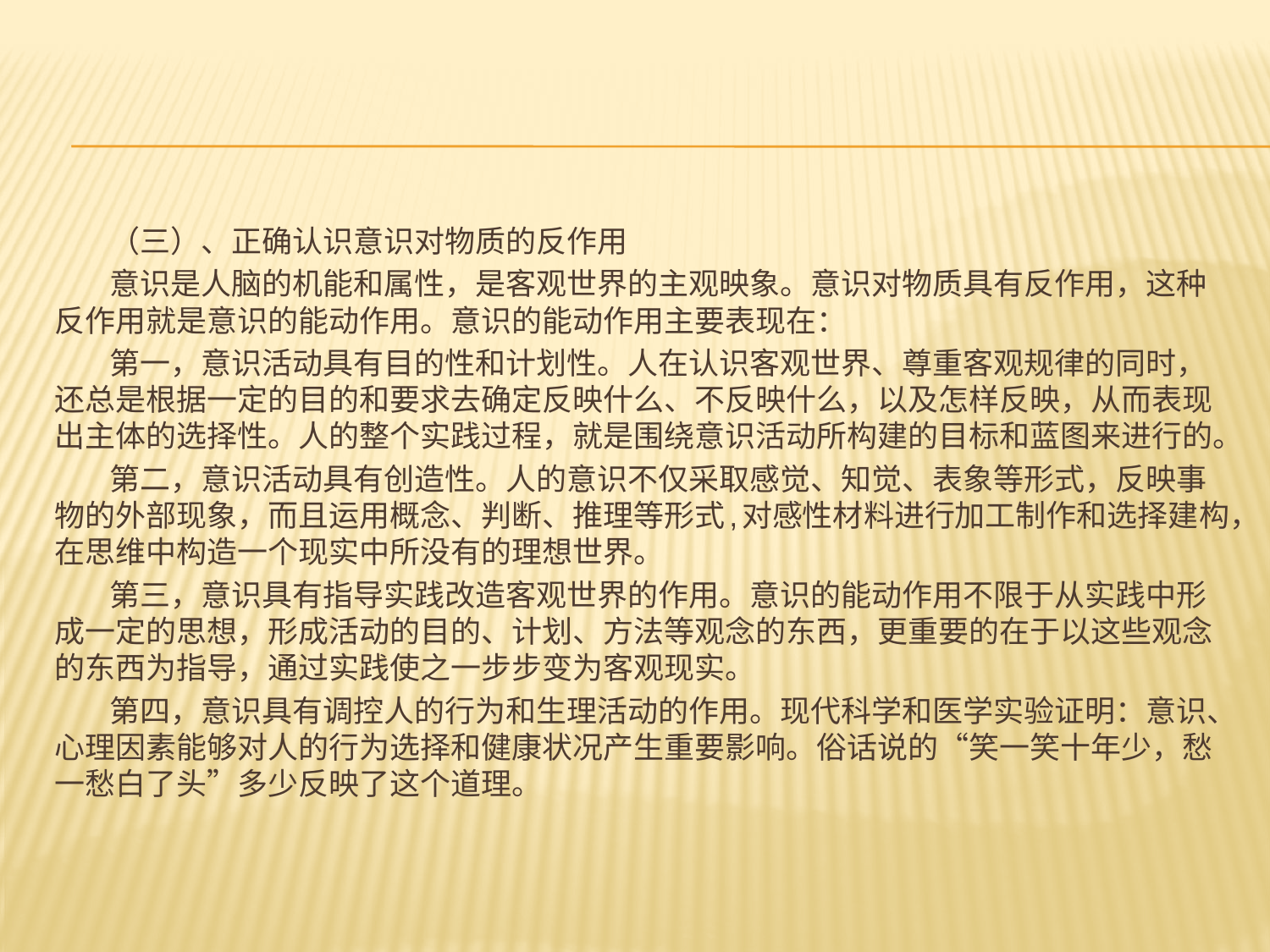

#
（三）、正确认识意识对物质的反作用
意识是人脑的机能和属性，是客观世界的主观映象。意识对物质具有反作用，这种反作用就是意识的能动作用。意识的能动作用主要表现在：
第一，意识活动具有目的性和计划性。人在认识客观世界、尊重客观规律的同时，还总是根据一定的目的和要求去确定反映什么、不反映什么，以及怎样反映，从而表现出主体的选择性。人的整个实践过程，就是围绕意识活动所构建的目标和蓝图来进行的。
第二，意识活动具有创造性。人的意识不仅采取感觉、知觉、表象等形式，反映事物的外部现象，而且运用概念、判断、推理等形式,对感性材料进行加工制作和选择建构，在思维中构造一个现实中所没有的理想世界。
第三，意识具有指导实践改造客观世界的作用。意识的能动作用不限于从实践中形成一定的思想，形成活动的目的、计划、方法等观念的东西，更重要的在于以这些观念的东西为指导，通过实践使之一步步变为客观现实。
第四，意识具有调控人的行为和生理活动的作用。现代科学和医学实验证明：意识、心理因素能够对人的行为选择和健康状况产生重要影响。俗话说的“笑一笑十年少，愁一愁白了头”多少反映了这个道理。